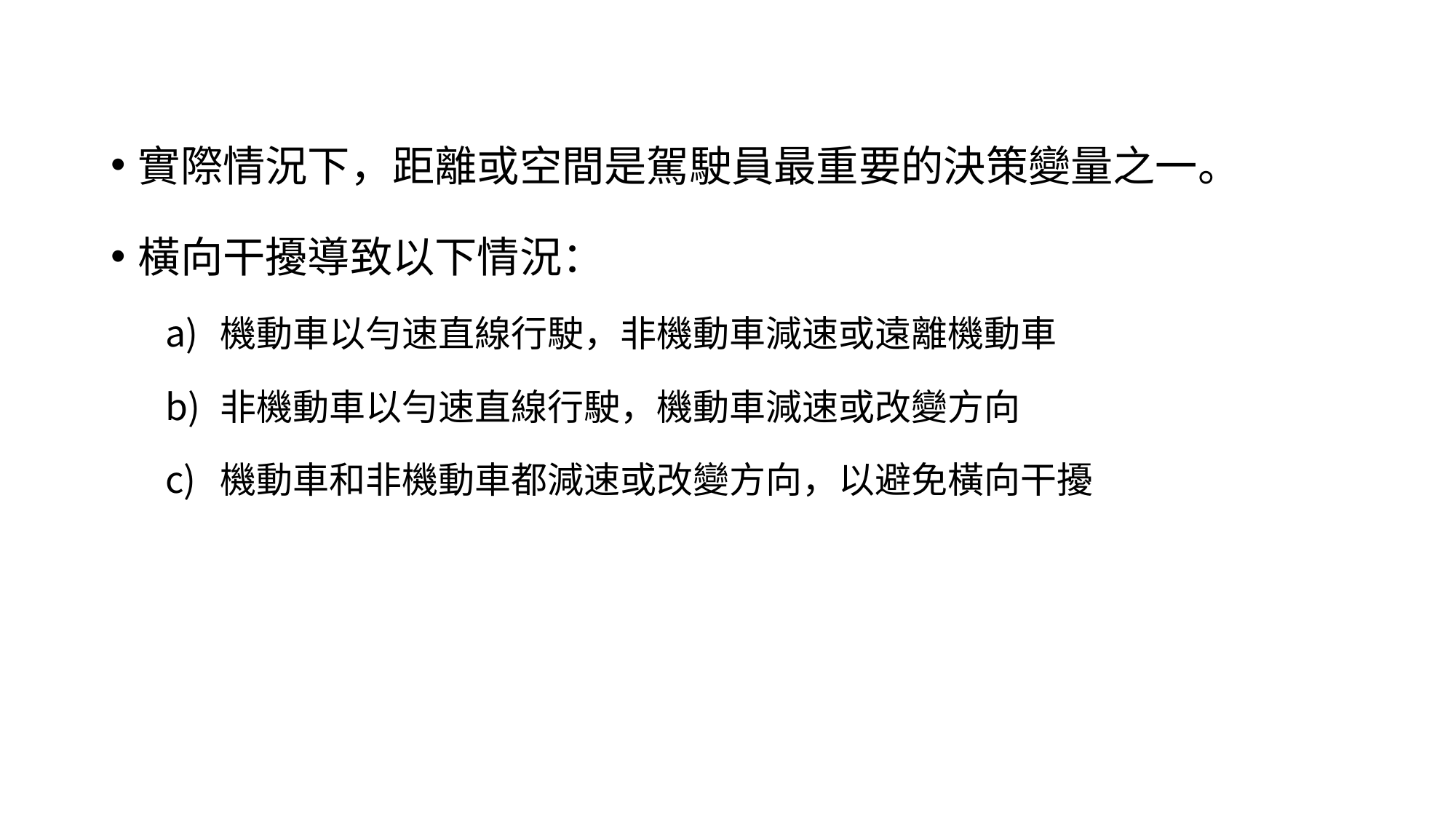

實際情況下，距離或空間是駕駛員最重要的決策變量之一。
橫向干擾導致以下情況：
機動車以勻速直線行駛，非機動車減速或遠離機動車
非機動車以勻速直線行駛，機動車減速或改變方向
機動車和非機動車都減速或改變方向，以避免橫向干擾